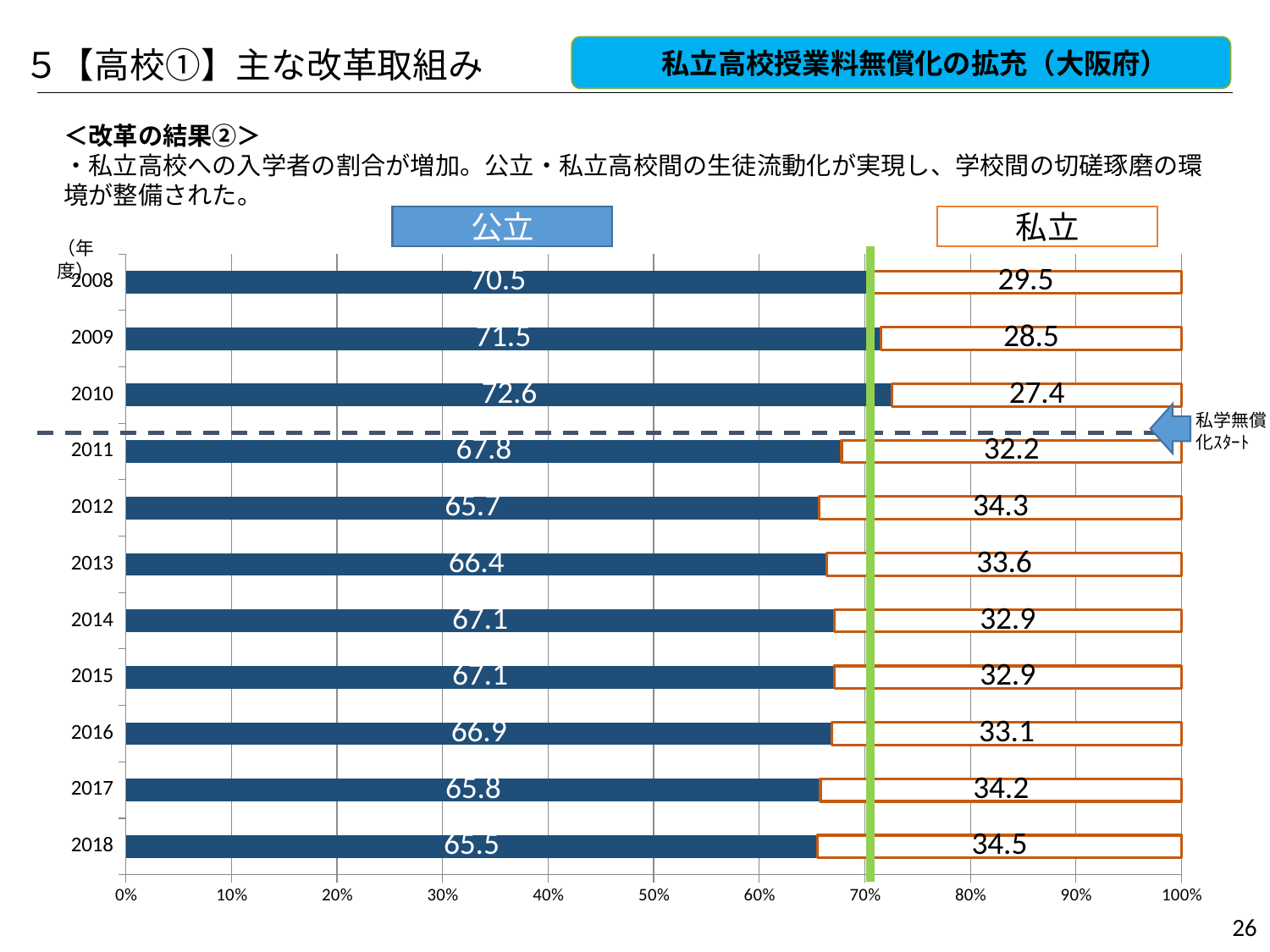

５【高校①】主な改革取組み
　私立高校授業料無償化の拡充（大阪府）
＜改革の結果②＞
・私立高校への入学者の割合が増加。公立・私立高校間の生徒流動化が実現し、学校間の切磋琢磨の環境が整備された。

公立
私立
（年度）

### Chart

| Category | 公立 | 私立 |
|---|---|---|
| 2018 | 65.5 | 34.5 |
| 2017 | 65.8 | 34.2 |
| 2016 | 66.9 | 33.1 |
| 2015 | 67.1 | 32.9 |
| 2014 | 67.1 | 32.9 |
| 2013 | 66.4 | 33.6 |
| 2012 | 65.7 | 34.3 |
| 2011 | 67.8 | 32.2 |
| 2010 | 72.6 | 27.4 |
| 2009 | 71.5 | 28.5 |
| 2008 | 70.5 | 29.5 |
私学無償化ｽﾀｰﾄ

26